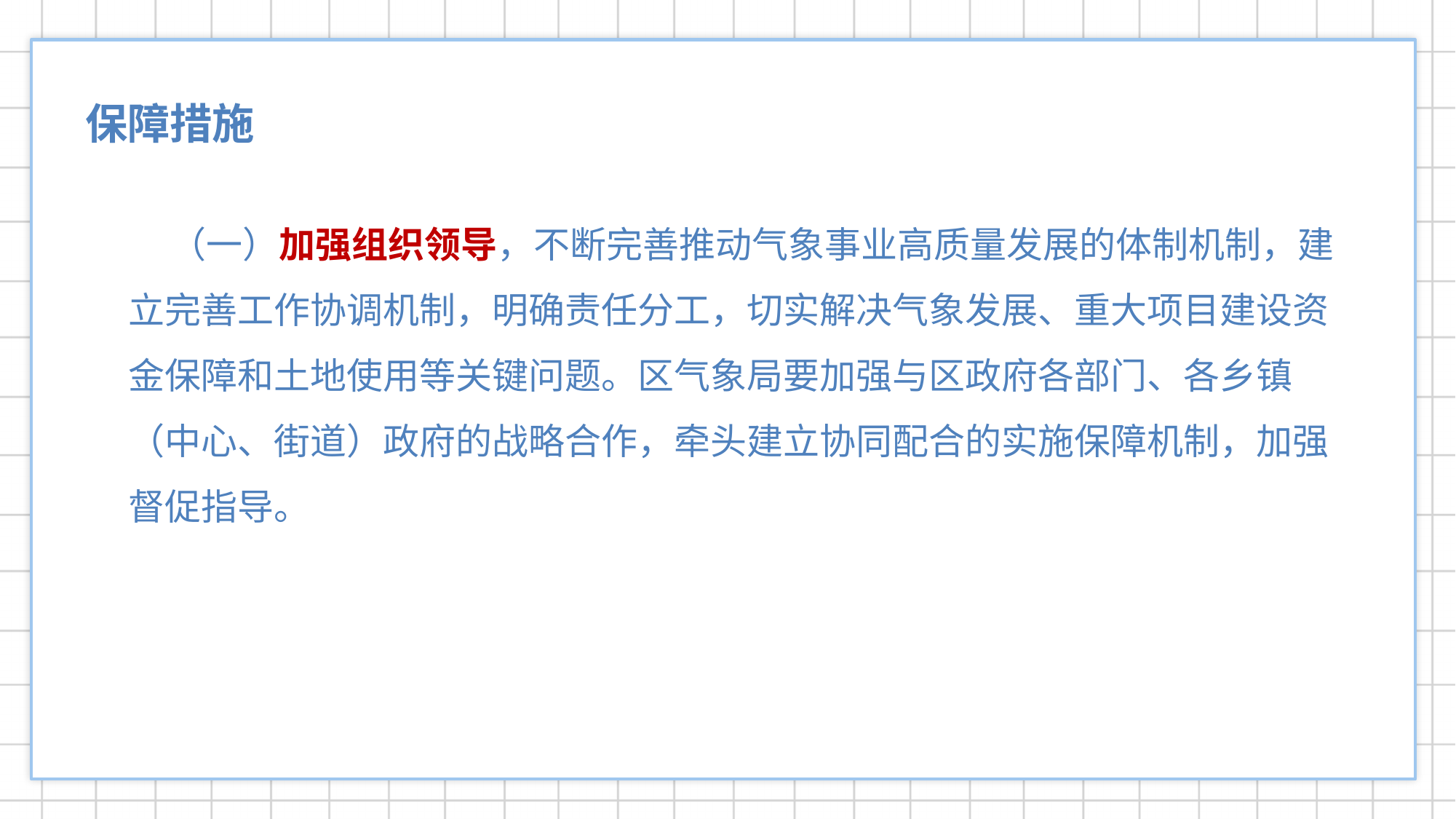

保障措施
    （一）加强组织领导，不断完善推动气象事业高质量发展的体制机制，建立完善工作协调机制，明确责任分工，切实解决气象发展、重大项目建设资金保障和土地使用等关键问题。区气象局要加强与区政府各部门、各乡镇（中心、街道）政府的战略合作，牵头建立协同配合的实施保障机制，加强督促指导。